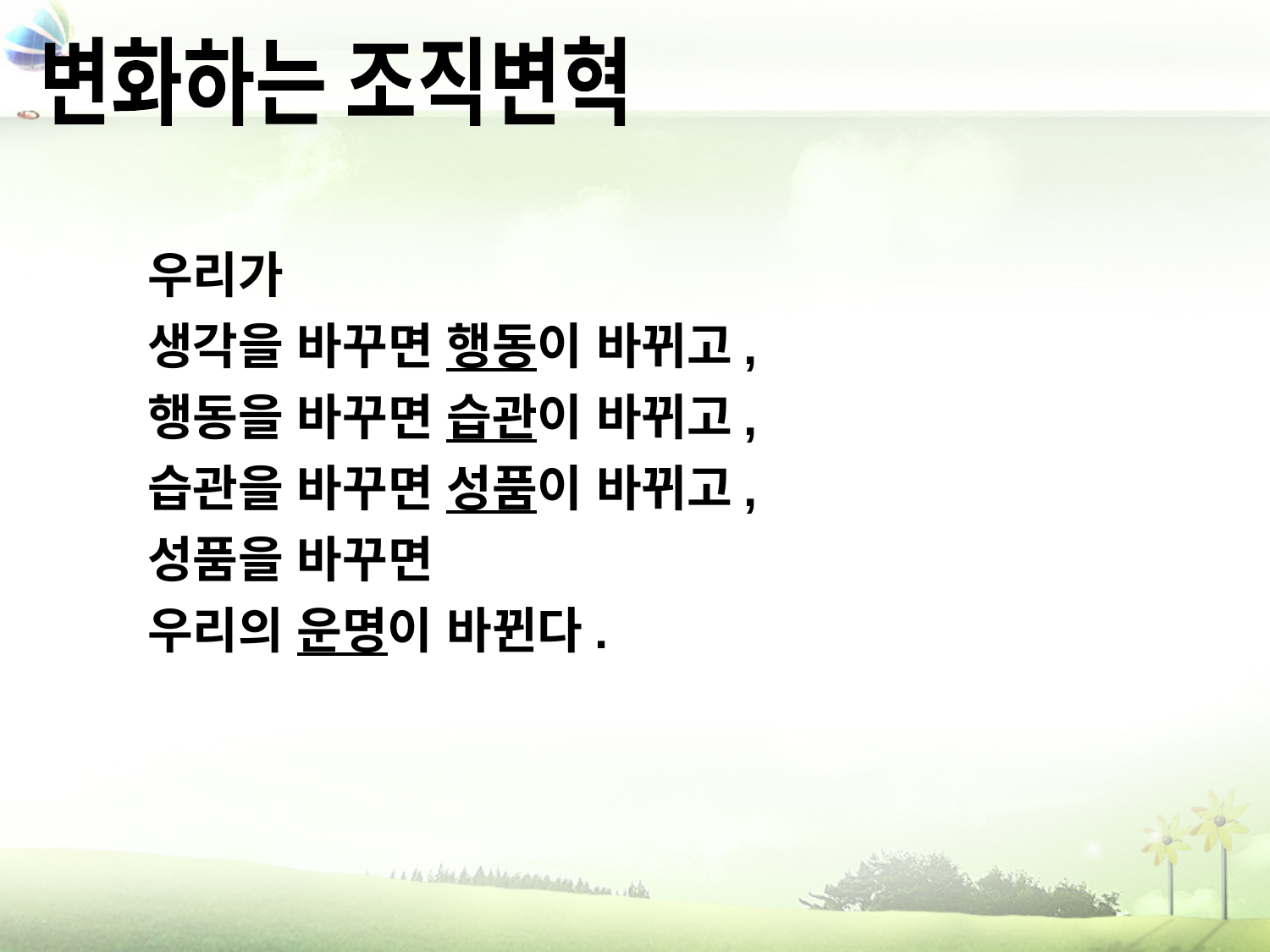

변화하는 조직변혁
우리가
생각을 바꾸면 행동이 바뀌고,
행동을 바꾸면 습관이 바뀌고,
습관을 바꾸면 성품이 바뀌고,
성품을 바꾸면
우리의 운명이 바뀐다.